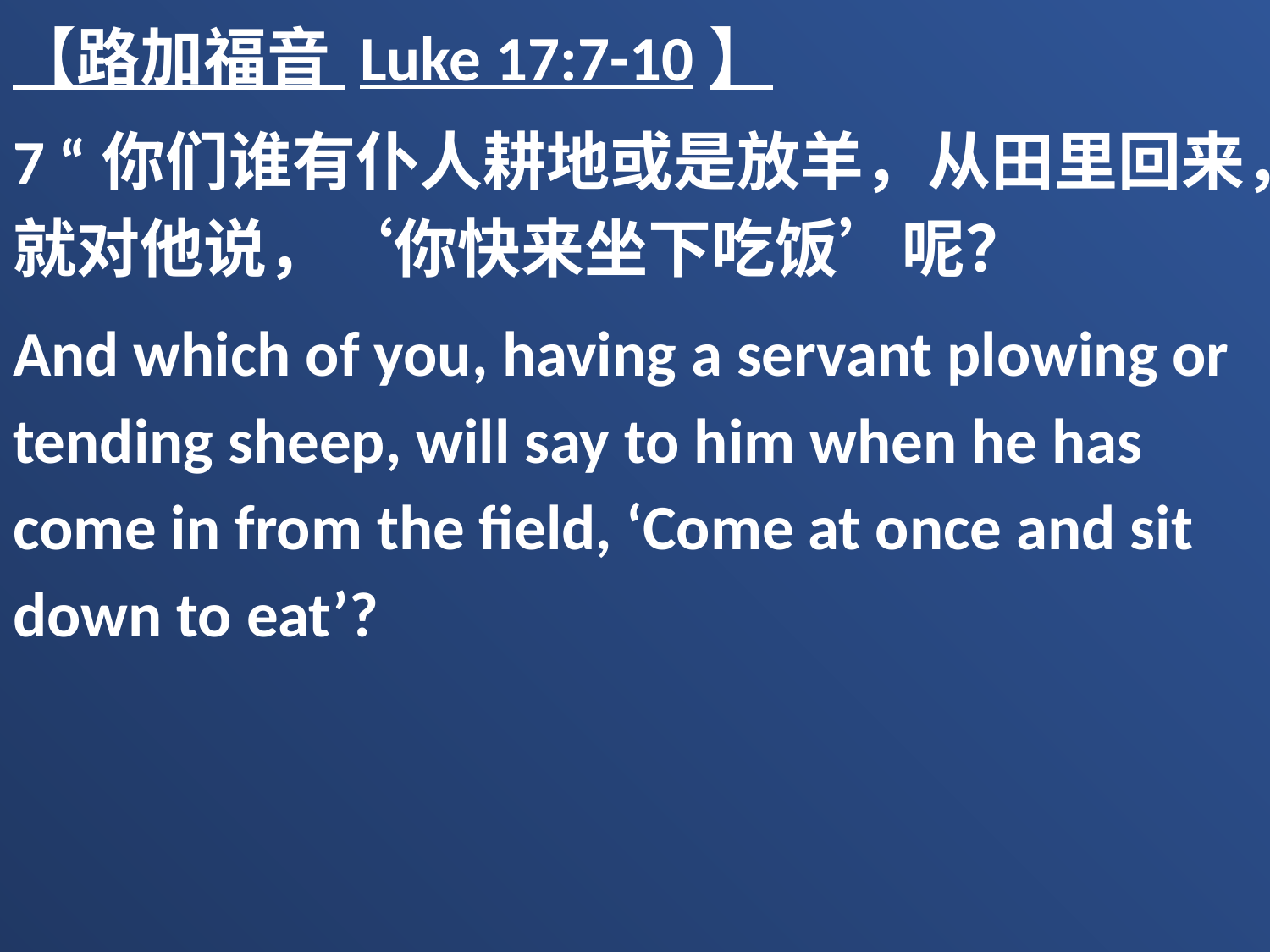

【路加福音 Luke 17:7-10】
7 “你们谁有仆人耕地或是放羊，从田里回来，就对他说，‘你快来坐下吃饭’呢？
And which of you, having a servant plowing or tending sheep, will say to him when he has come in from the field, ‘Come at once and sit down to eat’?